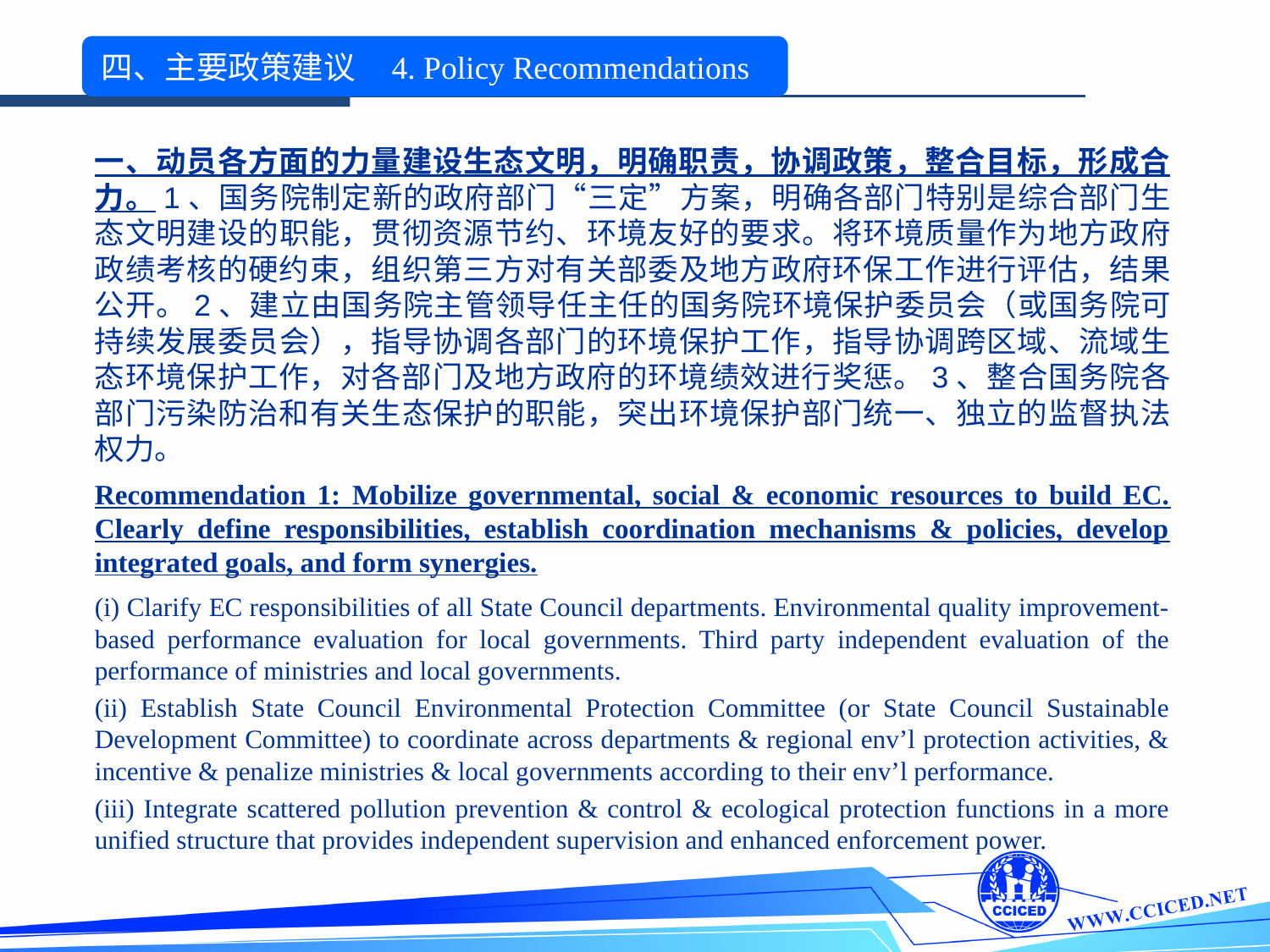

四、主要政策建议    4. Policy Recommendations
一、动员各方面的力量建设生态文明，明确职责，协调政策，整合目标，形成合力。1、国务院制定新的政府部门“三定”方案，明确各部门特别是综合部门生态文明建设的职能，贯彻资源节约、环境友好的要求。将环境质量作为地方政府政绩考核的硬约束，组织第三方对有关部委及地方政府环保工作进行评估，结果公开。2、建立由国务院主管领导任主任的国务院环境保护委员会（或国务院可持续发展委员会），指导协调各部门的环境保护工作，指导协调跨区域、流域生态环境保护工作，对各部门及地方政府的环境绩效进行奖惩。3、整合国务院各部门污染防治和有关生态保护的职能，突出环境保护部门统一、独立的监督执法权力。
Recommendation 1: Mobilize governmental, social & economic resources to build EC. Clearly define responsibilities, establish coordination mechanisms & policies, develop integrated goals, and form synergies.
(i) Clarify EC responsibilities of all State Council departments. Environmental quality improvement-based performance evaluation for local governments. Third party independent evaluation of the performance of ministries and local governments.
(ii) Establish State Council Environmental Protection Committee (or State Council Sustainable Development Committee) to coordinate across departments & regional env’l protection activities, & incentive & penalize ministries & local governments according to their env’l performance.
(iii) Integrate scattered pollution prevention & control & ecological protection functions in a more unified structure that provides independent supervision and enhanced enforcement power.